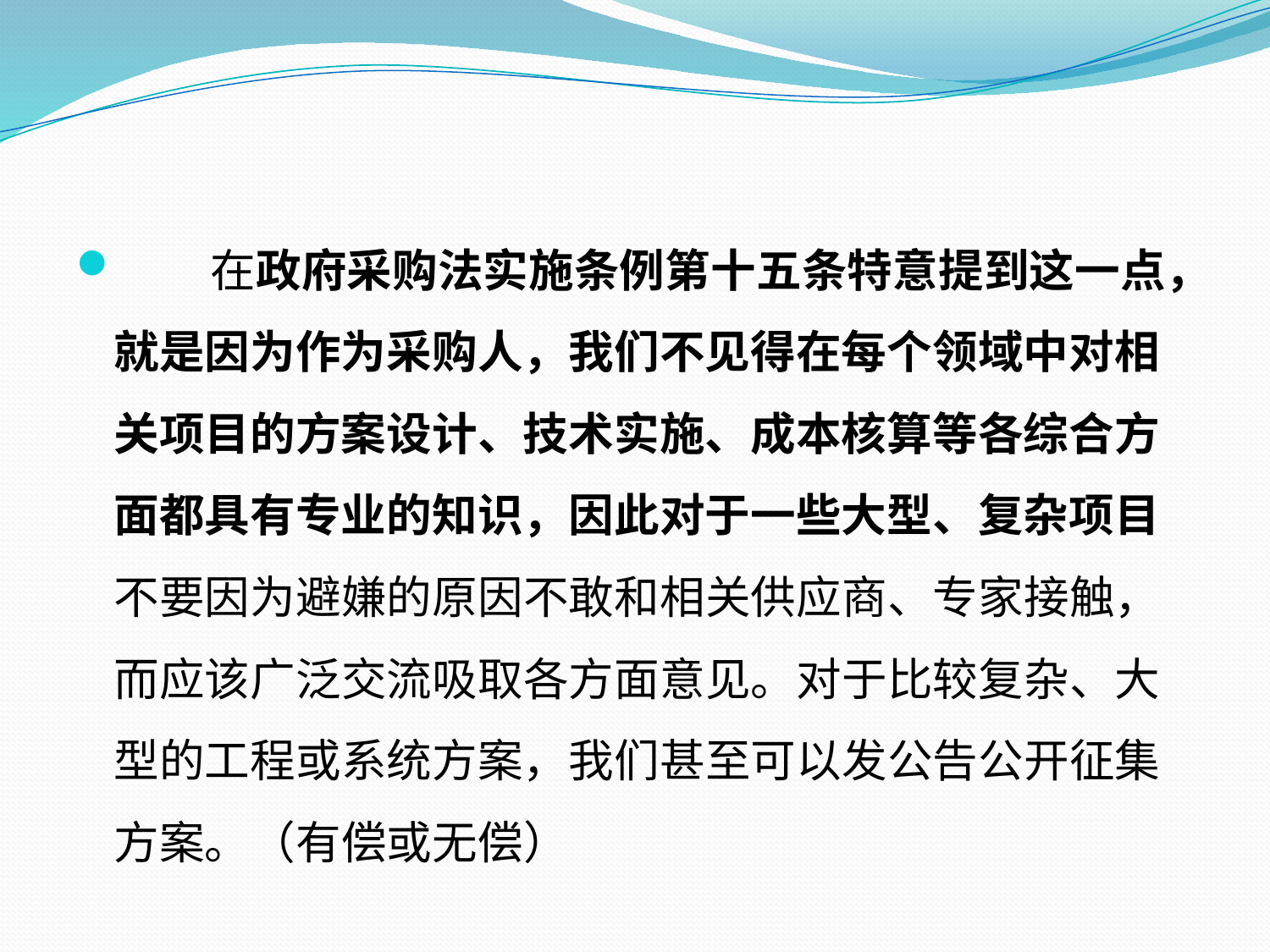

#
        在政府采购法实施条例第十五条特意提到这一点，就是因为作为采购人，我们不见得在每个领域中对相关项目的方案设计、技术实施、成本核算等各综合方面都具有专业的知识，因此对于一些大型、复杂项目不要因为避嫌的原因不敢和相关供应商、专家接触，而应该广泛交流吸取各方面意见。对于比较复杂、大型的工程或系统方案，我们甚至可以发公告公开征集方案。（有偿或无偿）